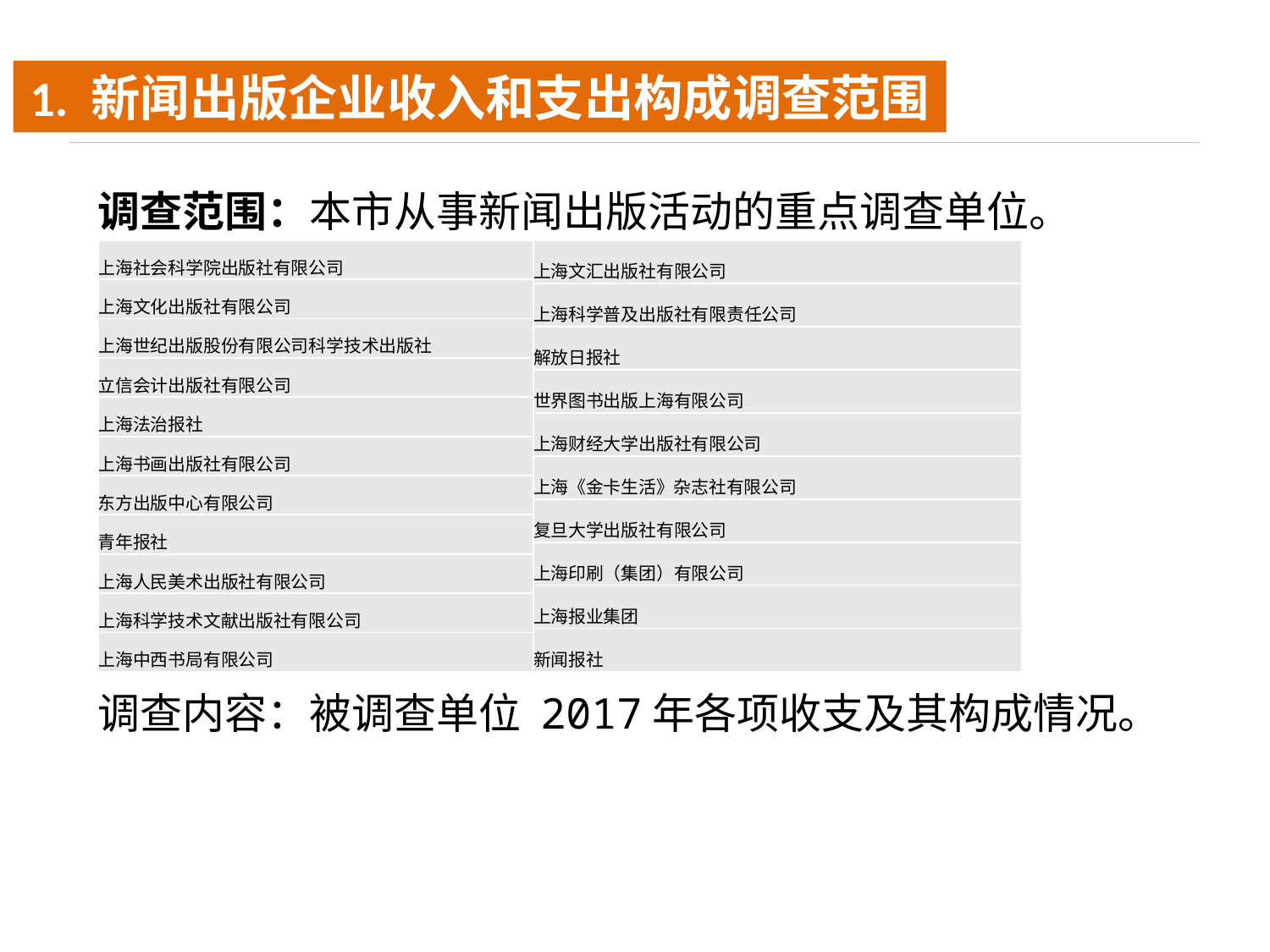

1. 新闻出版企业收入和支出构成调查范围

调查范围：本市从事新闻出版活动的重点调查单位。

调查内容：被调查单位 2017年各项收支及其构成情况。

| 上海社会科学院出版社有限公司 |
| --- |
| 上海文化出版社有限公司 |
| 上海世纪出版股份有限公司科学技术出版社 |
| 立信会计出版社有限公司 |
| 上海法治报社 |
| 上海书画出版社有限公司 |
| 东方出版中心有限公司 |
| 青年报社 |
| 上海人民美术出版社有限公司 |
| 上海科学技术文献出版社有限公司 |
| 上海中西书局有限公司 |
| 上海文汇出版社有限公司 |
| --- |
| 上海科学普及出版社有限责任公司 |
| 解放日报社 |
| 世界图书出版上海有限公司 |
| 上海财经大学出版社有限公司 |
| 上海《金卡生活》杂志社有限公司 |
| 复旦大学出版社有限公司 |
| 上海印刷（集团）有限公司 |
| 上海报业集团 |
| 新闻报社 |